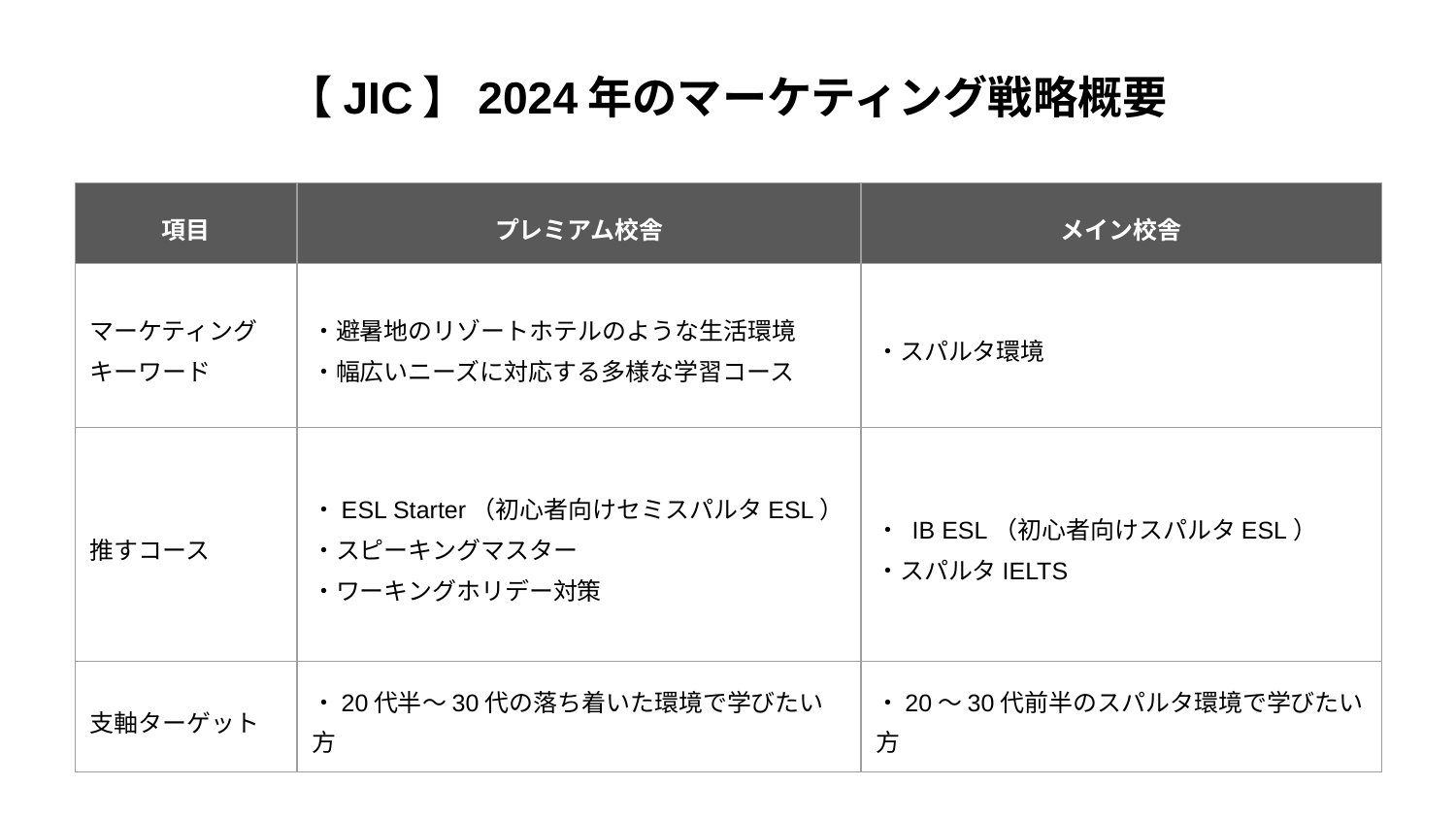

# 【JIC】2024年のマーケティング戦略概要
| 項目 | プレミアム校舎 | メイン校舎 |
| --- | --- | --- |
| マーケティング キーワード | ・避暑地のリゾートホテルのような生活環境 ・幅広いニーズに対応する多様な学習コース | ・スパルタ環境 |
| 推すコース | ・ESL Starter（初心者向けセミスパルタESL） ・スピーキングマスター ・ワーキングホリデー対策 | ・ IB ESL（初心者向けスパルタESL） ・スパルタIELTS |
| 支軸ターゲット | ・20代半〜30代の落ち着いた環境で学びたい方 | ・20〜30代前半のスパルタ環境で学びたい方 |